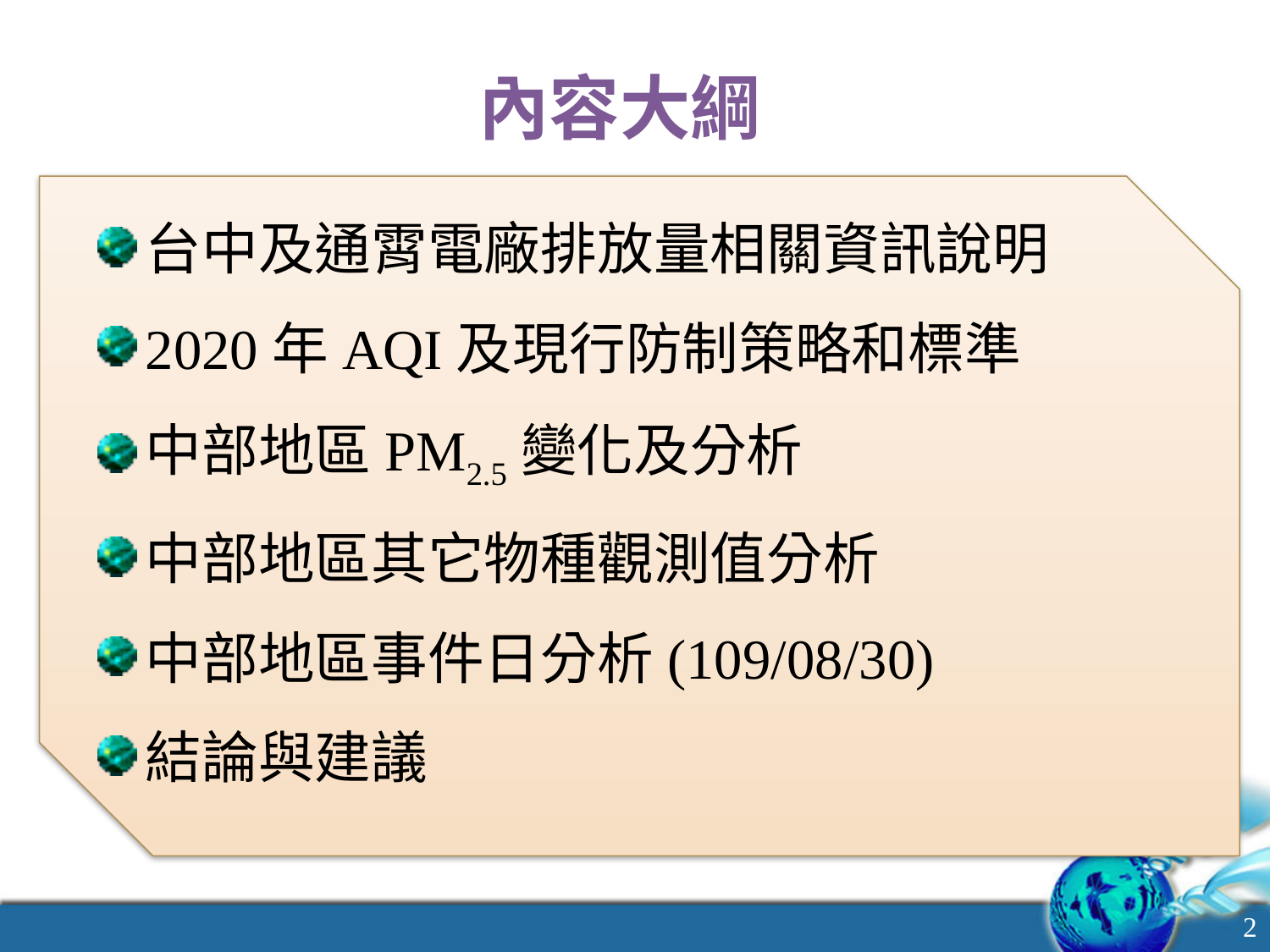

# 內容大綱

台中及通霄電廠排放量相關資訊說明
2020年AQI及現行防制策略和標準
中部地區PM2.5變化及分析
中部地區其它物種觀測值分析
中部地區事件日分析(109/08/30)
結論與建議
2